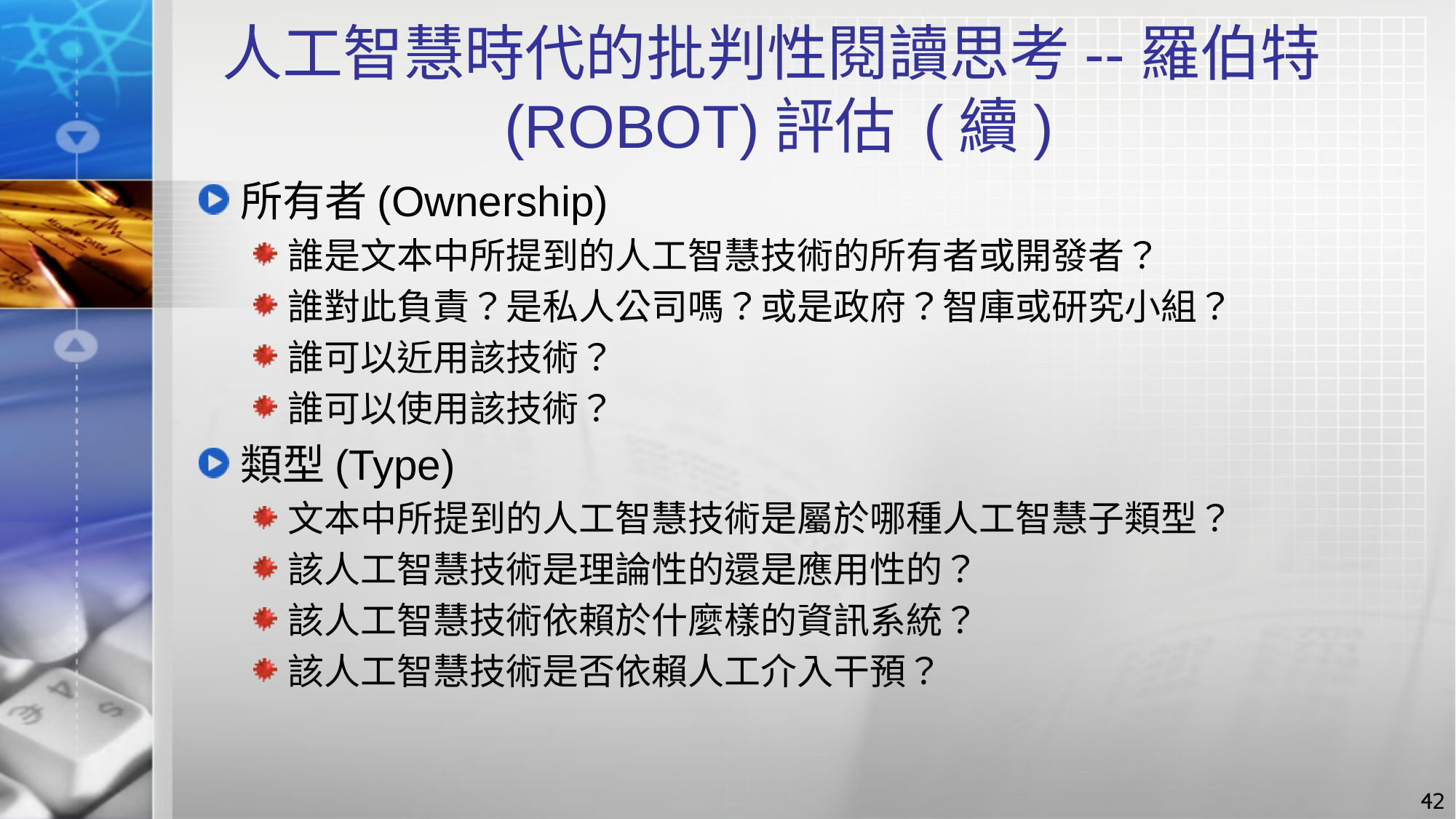

# 人工智慧時代的批判性閱讀思考--羅伯特(ROBOT)評估 (續)
所有者(Ownership)
誰是文本中所提到的人工智慧技術的所有者或開發者？
誰對此負責？是私人公司嗎？或是政府？智庫或研究小組？
誰可以近用該技術？
誰可以使用該技術？
類型(Type)
文本中所提到的人工智慧技術是屬於哪種人工智慧子類型？
該人工智慧技術是理論性的還是應用性的？
該人工智慧技術依賴於什麼樣的資訊系統？
該人工智慧技術是否依賴人工介入干預？
42